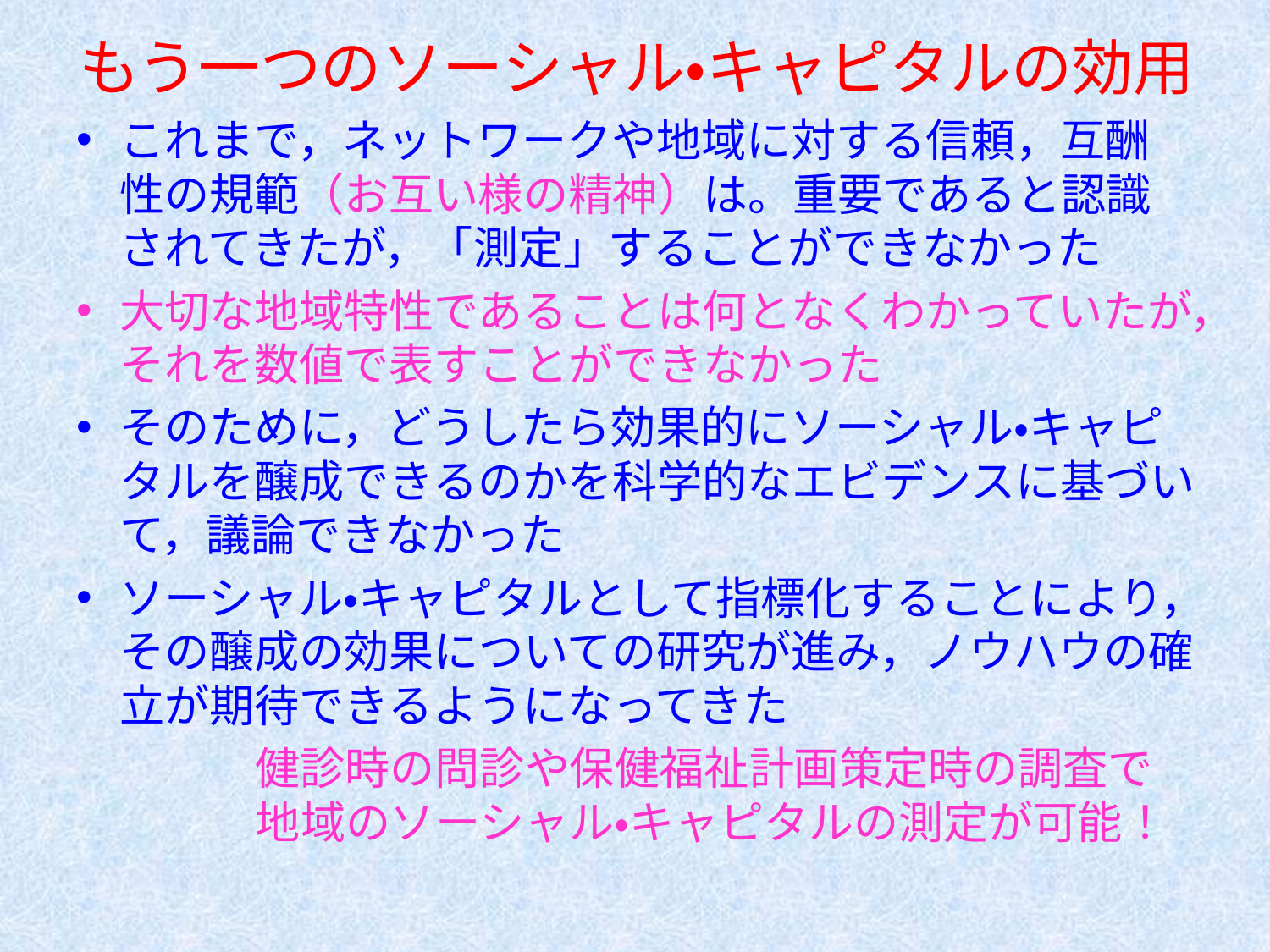

# もう一つのソーシャル・キャピタルの効用
これまで，ネットワークや地域に対する信頼，互酬性の規範（お互い様の精神）は。重要であると認識されてきたが，「測定」することができなかった
大切な地域特性であることは何となくわかっていたが，それを数値で表すことができなかった
そのために，どうしたら効果的にソーシャル・キャピタルを醸成できるのかを科学的なエビデンスに基づいて，議論できなかった
ソーシャル・キャピタルとして指標化することにより，その醸成の効果についての研究が進み，ノウハウの確立が期待できるようになってきた
　　　　健診時の問診や保健福祉計画策定時の調査で
　　　　地域のソーシャル・キャピタルの測定が可能！